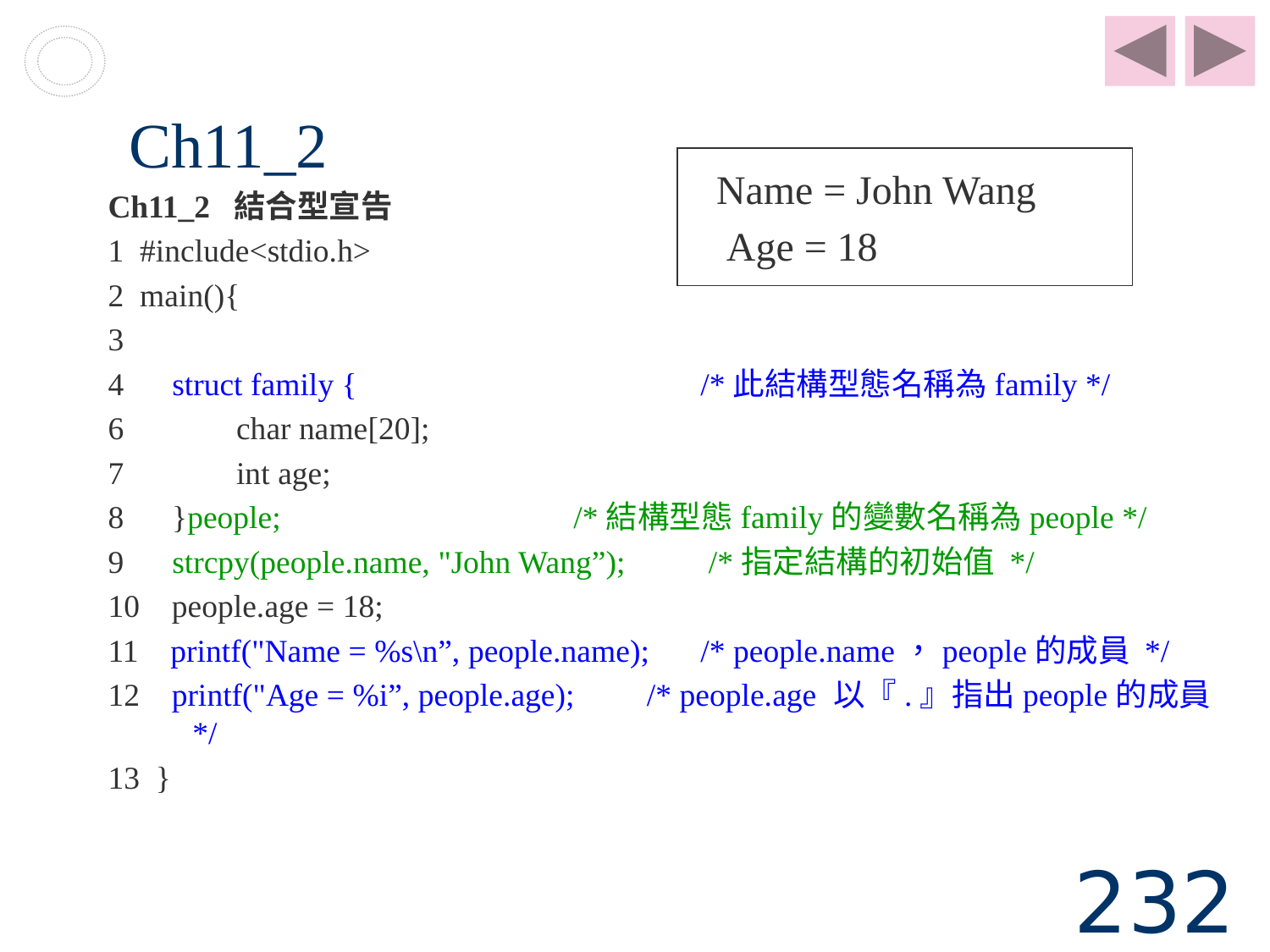

# Ch11_2
Name = John Wang
 Age = 18
Ch11_2  結合型宣告
1  #include<stdio.h>
2  main(){
3
4      struct family {			/*此結構型態名稱為family */
6              char name[20];
7              int age;
8      }people; 			/*結構型態family的變數名稱為people */
9      strcpy(people.name, "John Wang”);	 /*指定結構的初始值 */
10    people.age = 18;
11    printf("Name = %s\n”, people.name);	/* people.name，people的成員 */
12    printf("Age = %i”, people.age);         /* people.age 以『.』指出people的成員 */
13  }
232